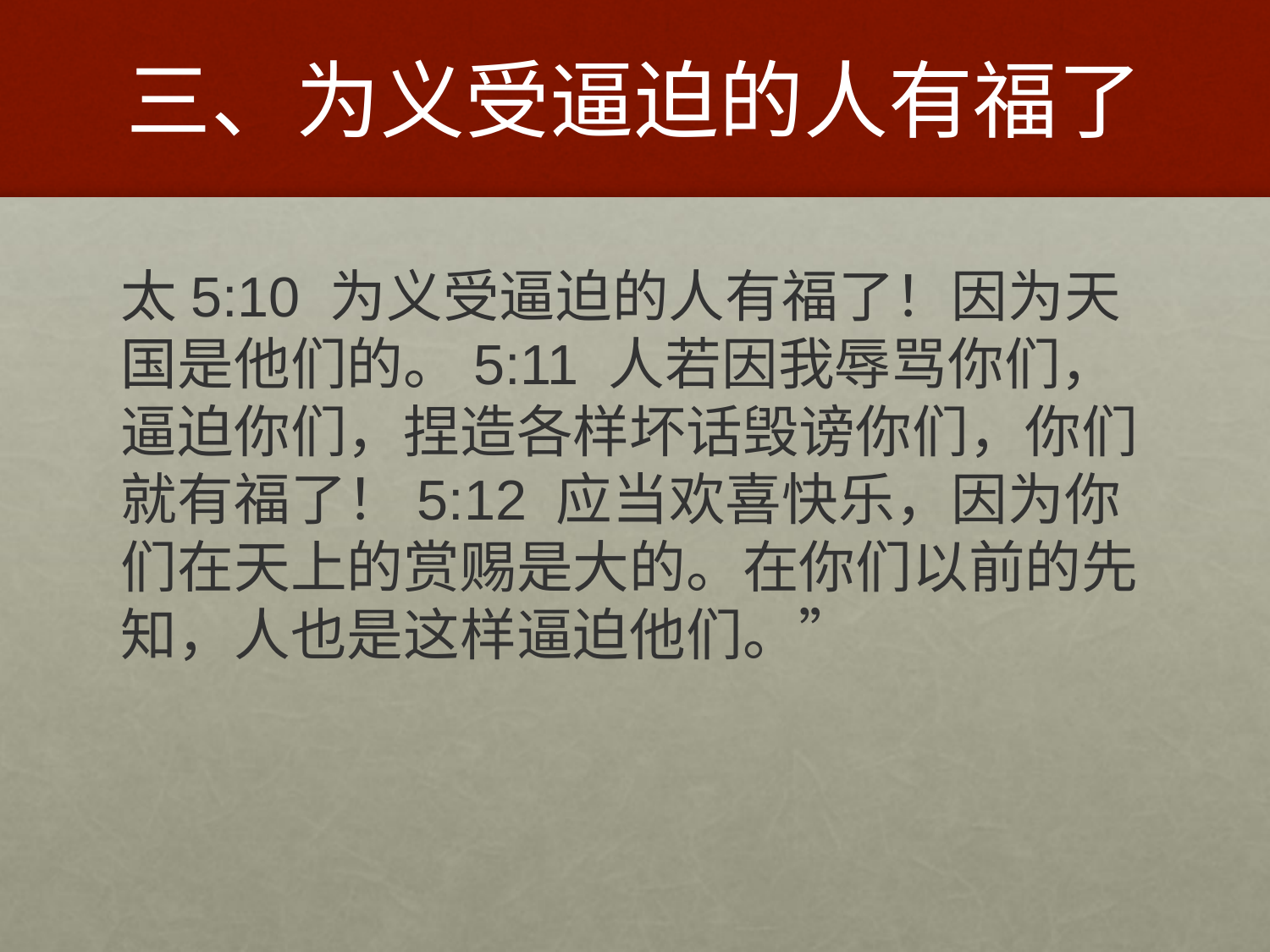

# 三、为义受逼迫的人有福了
太5:10 为义受逼迫的人有福了！因为天国是他们的。5:11 人若因我辱骂你们，逼迫你们，捏造各样坏话毁谤你们，你们就有福了！5:12 应当欢喜快乐，因为你们在天上的赏赐是大的。在你们以前的先知，人也是这样逼迫他们。”